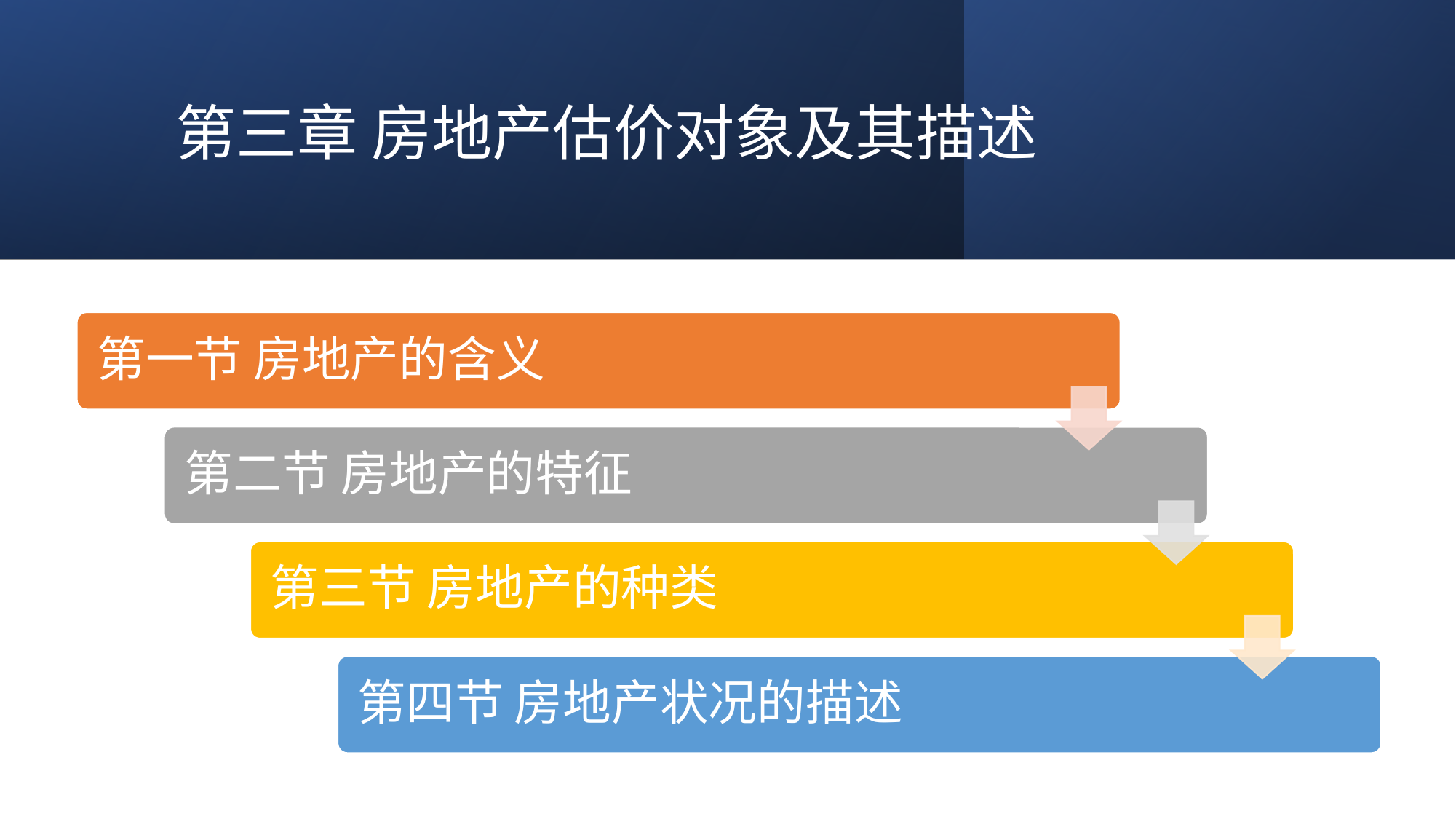

# 第三章 房地产估价对象及其描述
第一节 房地产的含义
第二节 房地产的特征
第三节 房地产的种类
第四节 房地产状况的描述